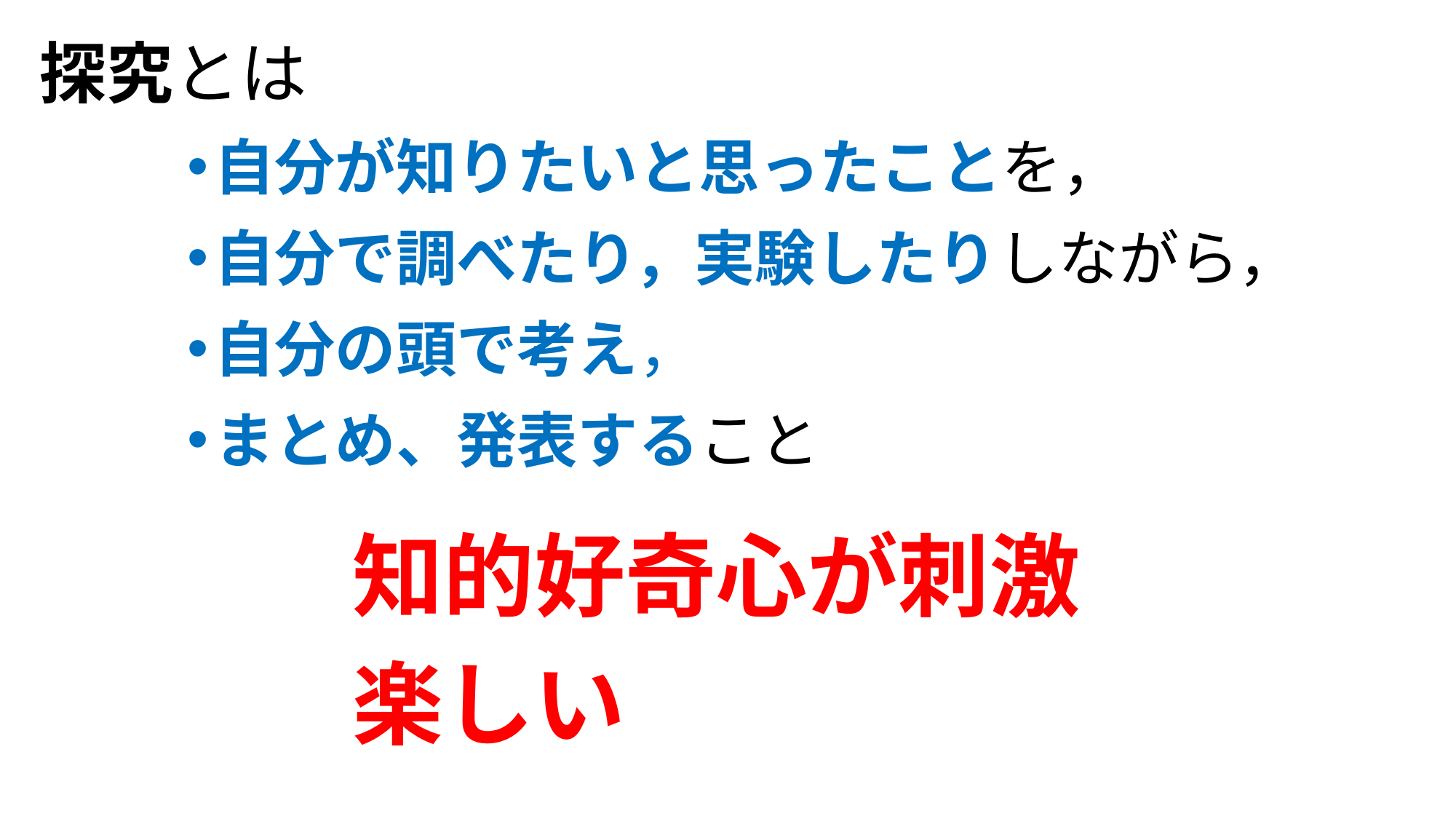

# 探究とは
自分が知りたいと思ったことを，
自分で調べたり，実験したりしながら，
自分の頭で考え，
まとめ、発表すること
知的好奇心が刺激
楽しい